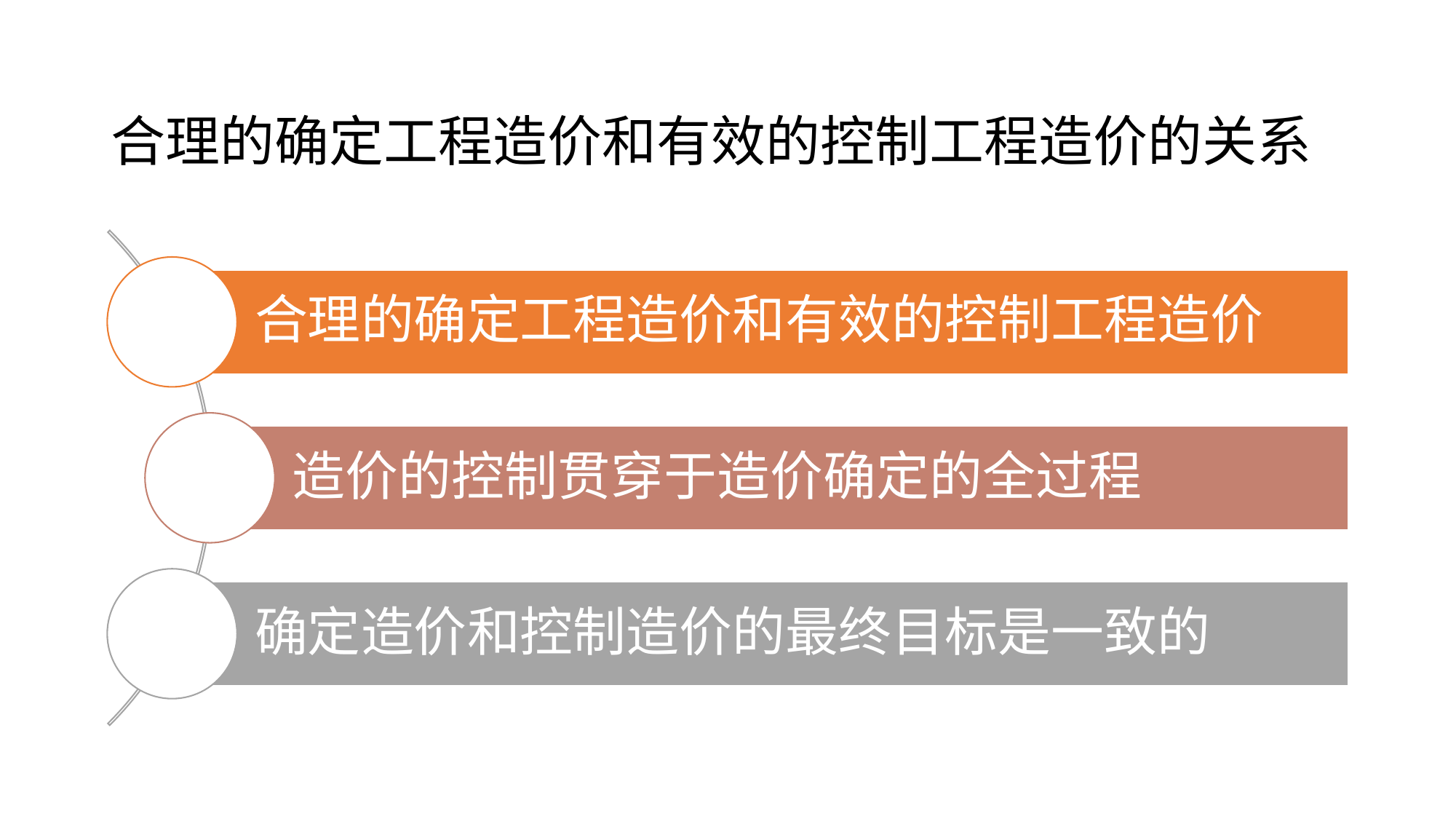

# 合理的确定工程造价和有效的控制工程造价的关系
合理的确定工程造价和有效的控制工程造价
造价的控制贯穿于造价确定的全过程
确定造价和控制造价的最终目标是一致的